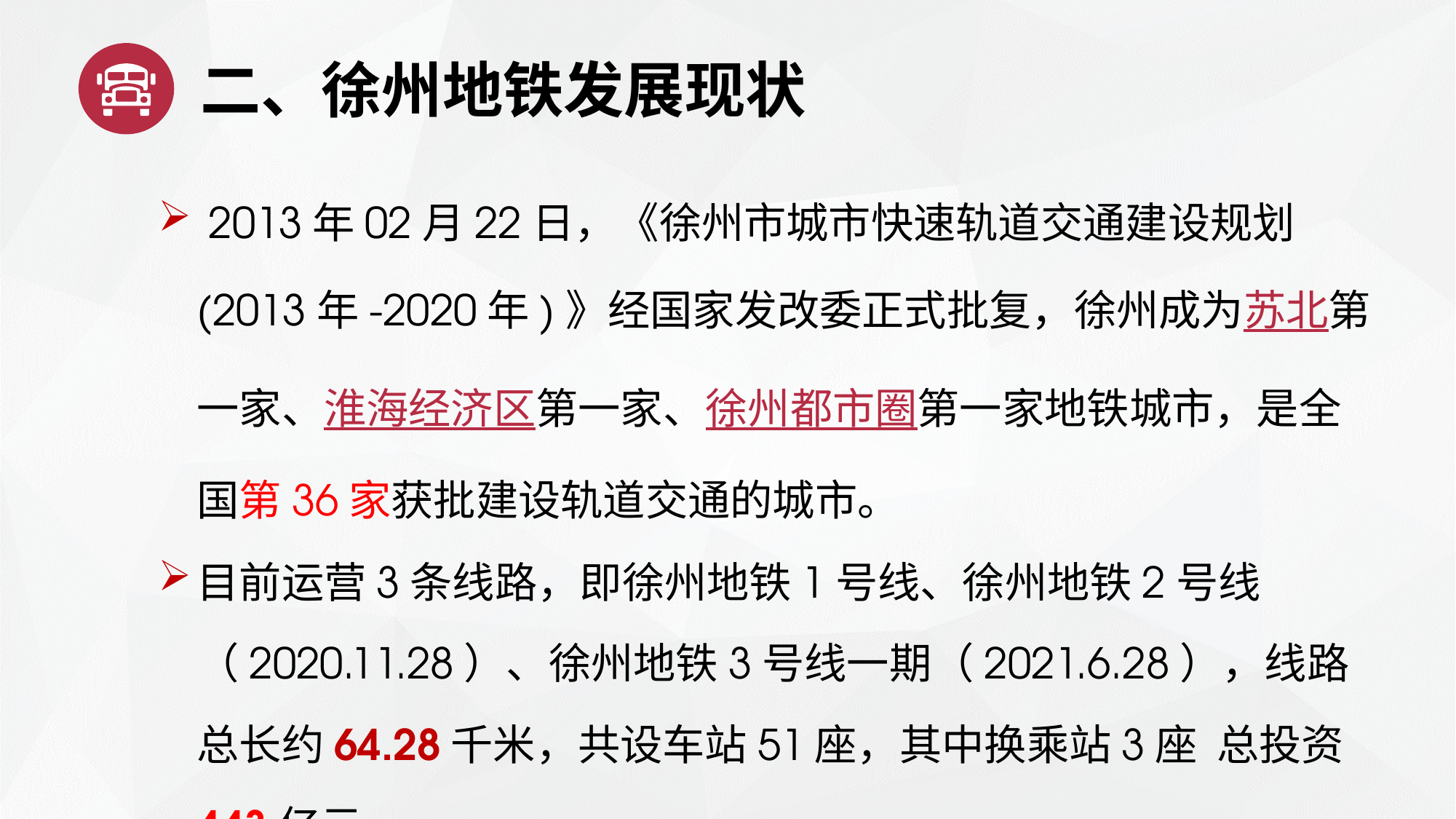

二、徐州地铁发展现状
 2013年02月22日，《徐州市城市快速轨道交通建设规划(2013年-2020年)》经国家发改委正式批复，徐州成为苏北第一家、淮海经济区第一家、徐州都市圈第一家地铁城市，是全国第36家获批建设轨道交通的城市。
目前运营3条线路，即徐州地铁1号线、徐州地铁2号线（2020.11.28）、徐州地铁3号线一期（2021.6.28），线路总长约64.28千米，共设车站51座，其中换乘站3座  总投资443亿元。